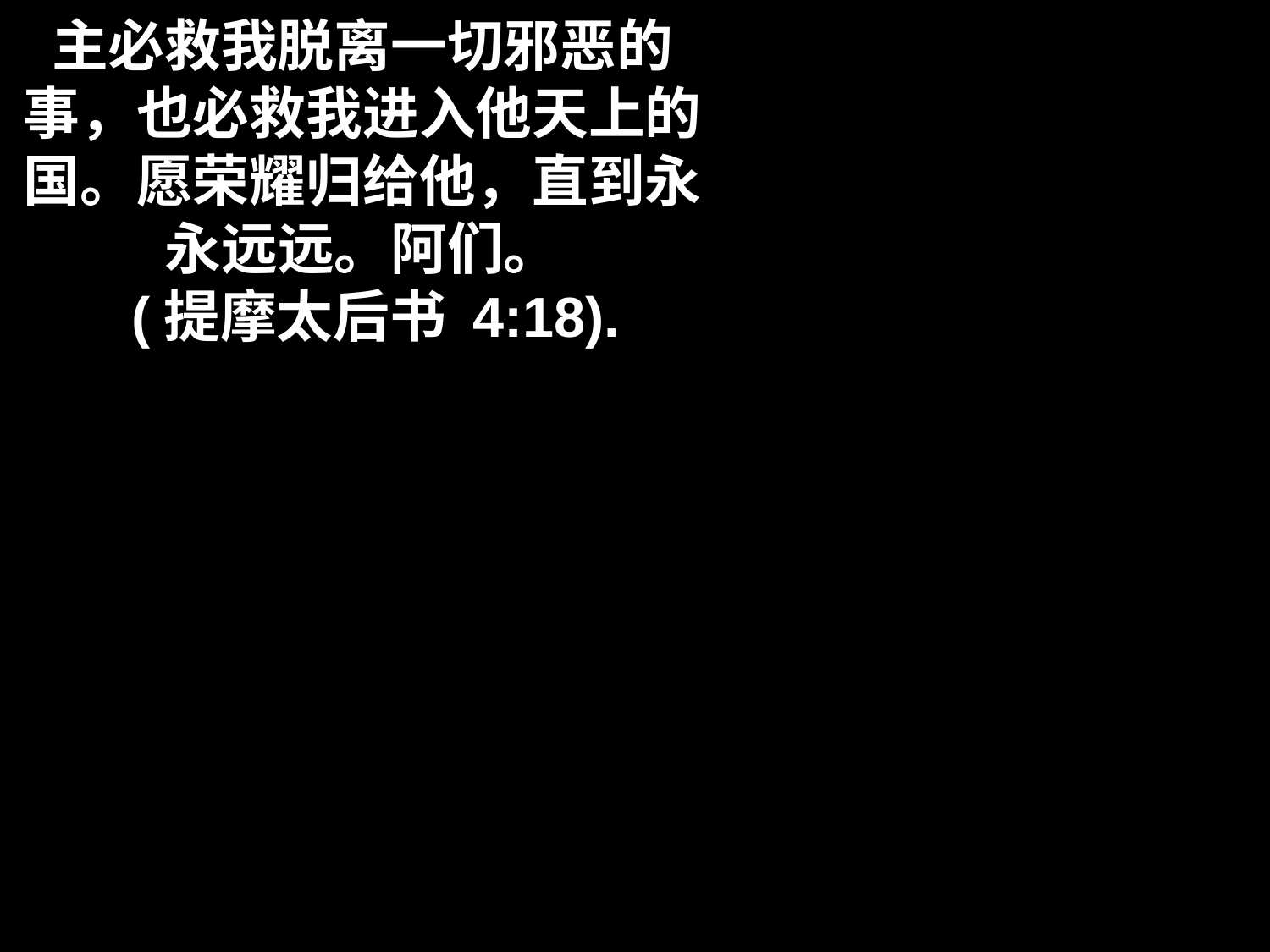

# 主必救我脱离一切邪恶的事，也必救我进入他天上的国。愿荣耀归给他，直到永永远远。阿们。 (提摩太后书 4:18).